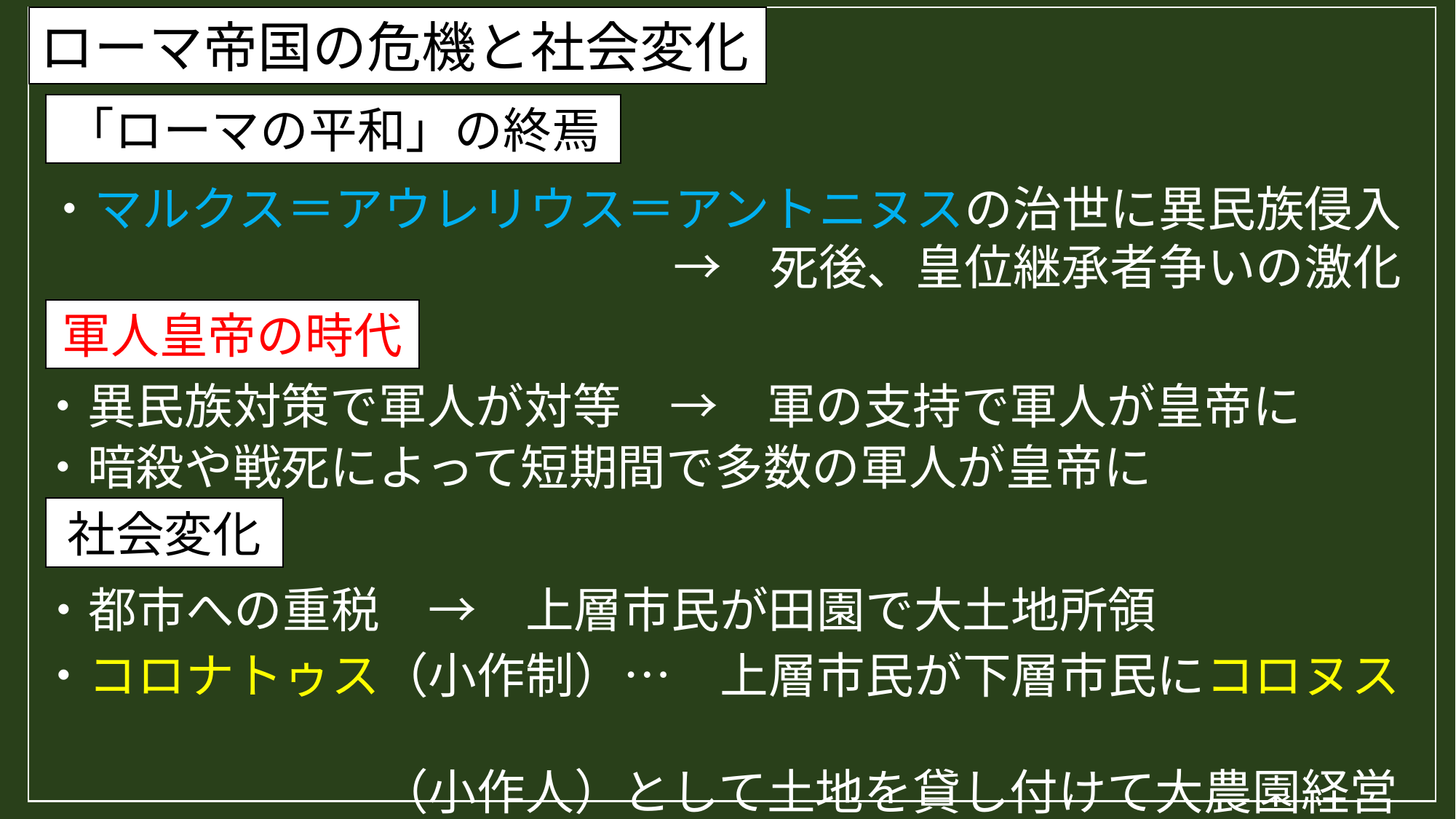

ローマ帝国の危機と社会変化
「ローマの平和」の終焉
・マルクス＝アウレリウス＝アントニヌスの治世に異民族侵入　　　　　　　　　→　死後、皇位継承者争いの激化
軍人皇帝の時代
・異民族対策で軍人が対等　→　軍の支持で軍人が皇帝に
・暗殺や戦死によって短期間で多数の軍人が皇帝に
社会変化
・都市への重税　→　上層市民が田園で大土地所領
・コロナトゥス（小作制）…　上層市民が下層市民にコロヌス
　　　　　　　（小作人）として土地を貸し付けて大農園経営